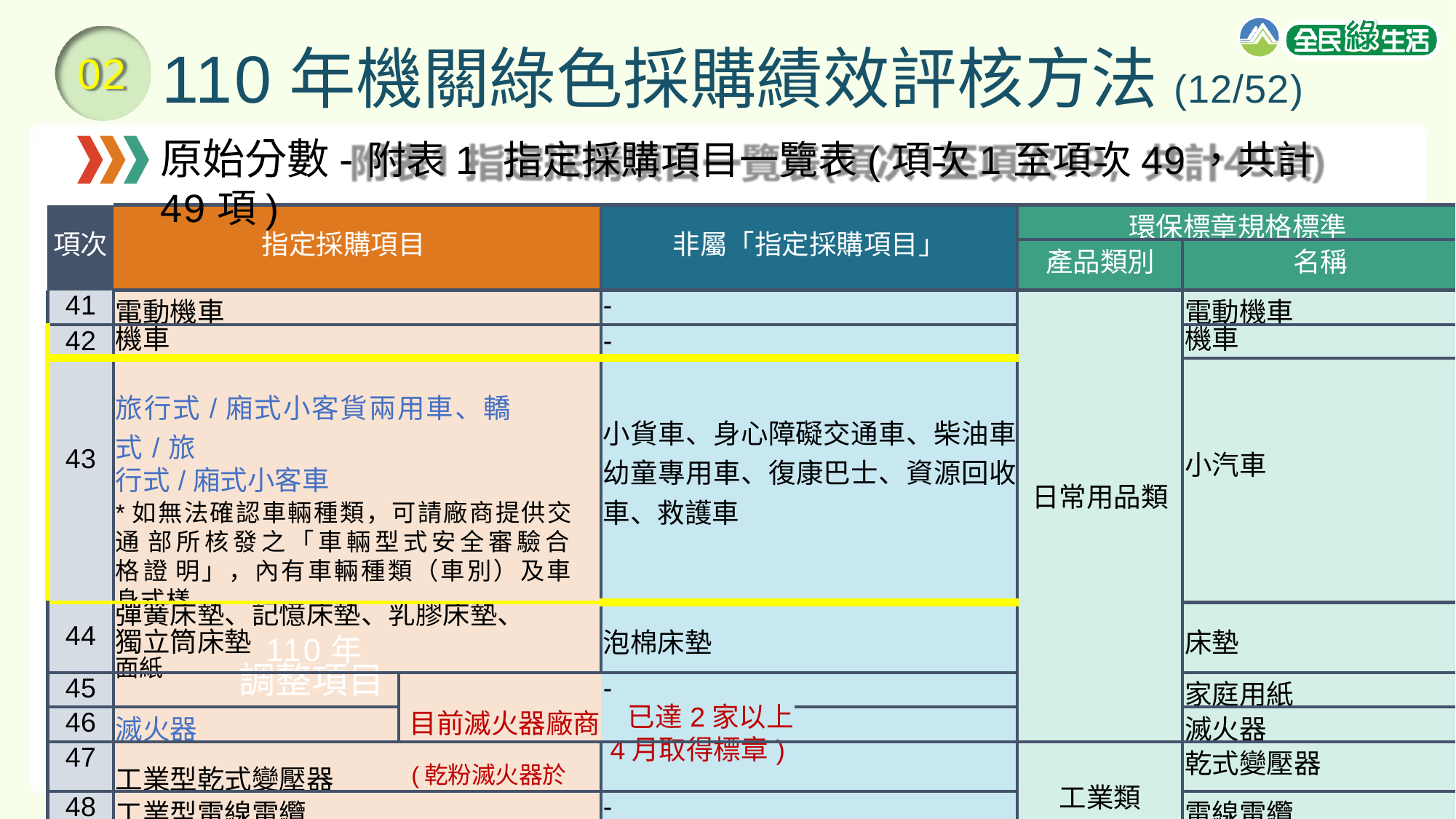

# 110年機關綠色採購績效評核方法(12/52)
原始分數-附表1 指定採購項目一覽表(項次1至項次49，共計49項)

02

| 項次 | 指定採購項目 |  | 非屬「指定採購項目」 |  | 環保標章規格標準 |  |
| --- | --- | --- | --- | --- | --- | --- |
|  |  |  |  |  | 產品類別 | 名稱 |
| 41 | 電動機車 |  | - |  | 日常用品類 | 電動機車 |
| 42 | 機車 |  | - |  |  | 機車 |
| 43 | 旅行式/廂式小客貨兩用車、轎式/旅 行式/廂式小客車 \*如無法確認車輛種類，可請廠商提供交通 部所核發之「車輛型式安全審驗合格證 明」，內有車輛種類（車別）及車身式樣 |  | 小貨車、身心障礙交通車、柴油車 幼童專用車、復康巴士、資源回收 車、救護車 |  |  | 小汽車 |
| 44 | 彈簧床墊、記憶床墊、乳膠床墊、 獨立筒床墊 110年 |  | 泡棉床墊 |  |  | 床墊 |
| 45 | 面紙 調整項目 | 目前滅火器廠商 | - 已達2家以上 |  |  | 家庭用紙 |
| 46 | 滅火器 |  |  |  |  | 滅火器 |
| 47 | 工業型乾式變壓器 (乾粉滅火器於 |  | 4月取得標章) |  | 工業類 | 乾式變壓器 |
| 48 | 工業型電線電纜 |  | - |  |  | 電線電纜 |
| 49 | 工業型變壓器 |  | - |  |  | 配電用變壓器 18 |

-
-